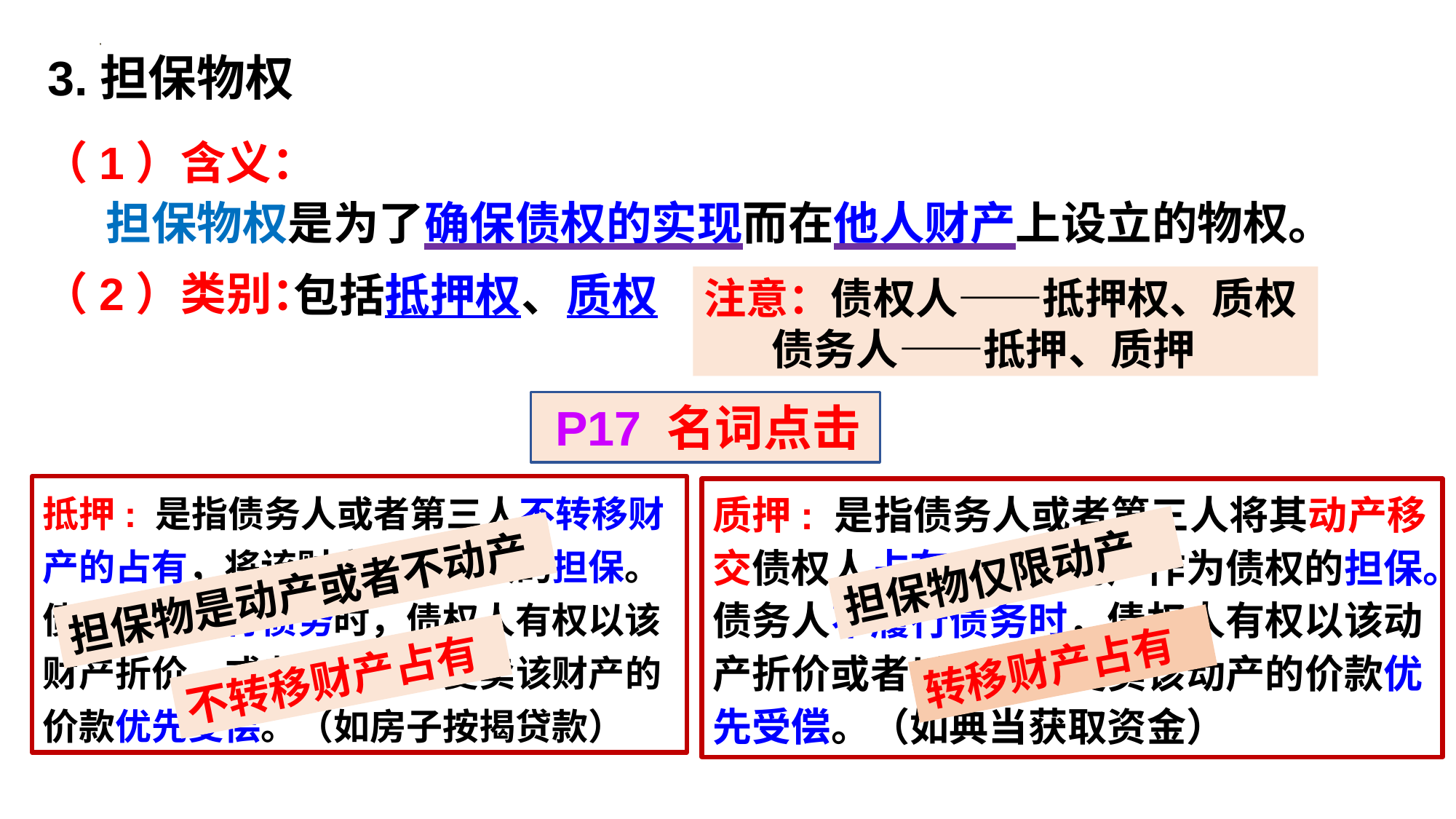

3.担保物权
（1）含义：

（2）类别：
担保物权是为了确保债权的实现而在他人财产上设立的物权。
包括抵押权、质权
注意：债权人——抵押权、质权
      债务人——抵押、质押
 P17 名词点击
抵押: 是指债务人或者第三人不转移财产的占有，将该财产作为债权的担保。债务人不履行债务时，债权人有权以该财产折价、或者以拍卖、变卖该财产的价款优先受偿。（如房子按揭贷款）
质押: 是指债务人或者第三人将其动产移交债权人占有，将该动产作为债权的担保。债务人不履行债务时，债权人有权以该动产折价或者以拍卖、变卖该动产的价款优先受偿。（如典当获取资金）

担保物仅限动产
担保物是动产或者不动产
转移财产占有
不转移财产占有